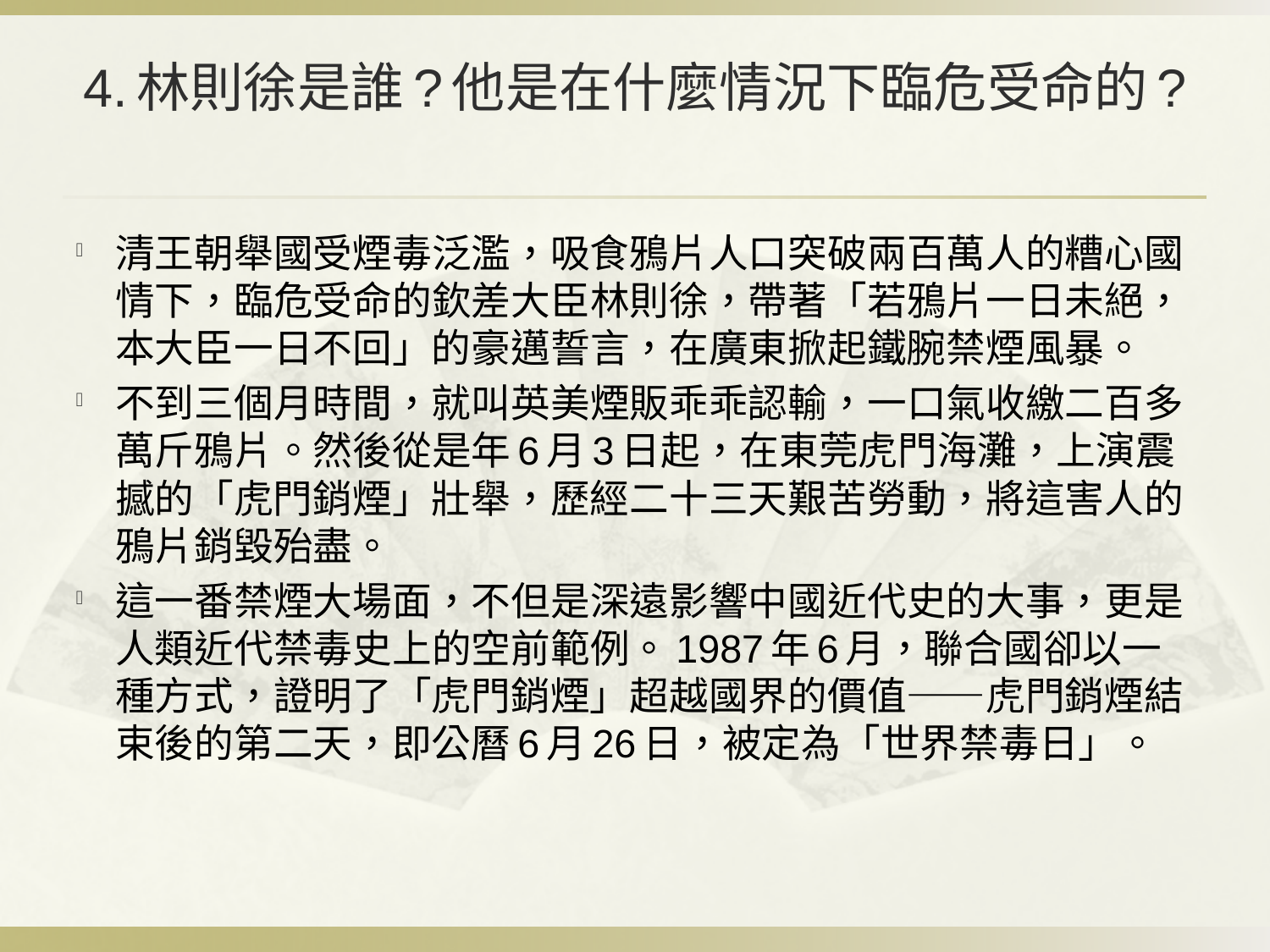

# 4.林則徐是誰?他是在什麼情況下臨危受命的?
清王朝舉國受煙毒泛濫，吸食鴉片人口突破兩百萬人的糟心國情下，臨危受命的欽差大臣林則徐，帶著「若鴉片一日未絕，本大臣一日不回」的豪邁誓言，在廣東掀起鐵腕禁煙風暴。
不到三個月時間，就叫英美煙販乖乖認輸，一口氣收繳二百多萬斤鴉片。然後從是年6月3日起，在東莞虎門海灘，上演震撼的「虎門銷煙」壯舉，歷經二十三天艱苦勞動，將這害人的鴉片銷毀殆盡。
這一番禁煙大場面，不但是深遠影響中國近代史的大事，更是人類近代禁毒史上的空前範例。1987年6月，聯合國卻以一種方式，證明了「虎門銷煙」超越國界的價值——虎門銷煙結束後的第二天，即公曆6月26日，被定為「世界禁毒日」。